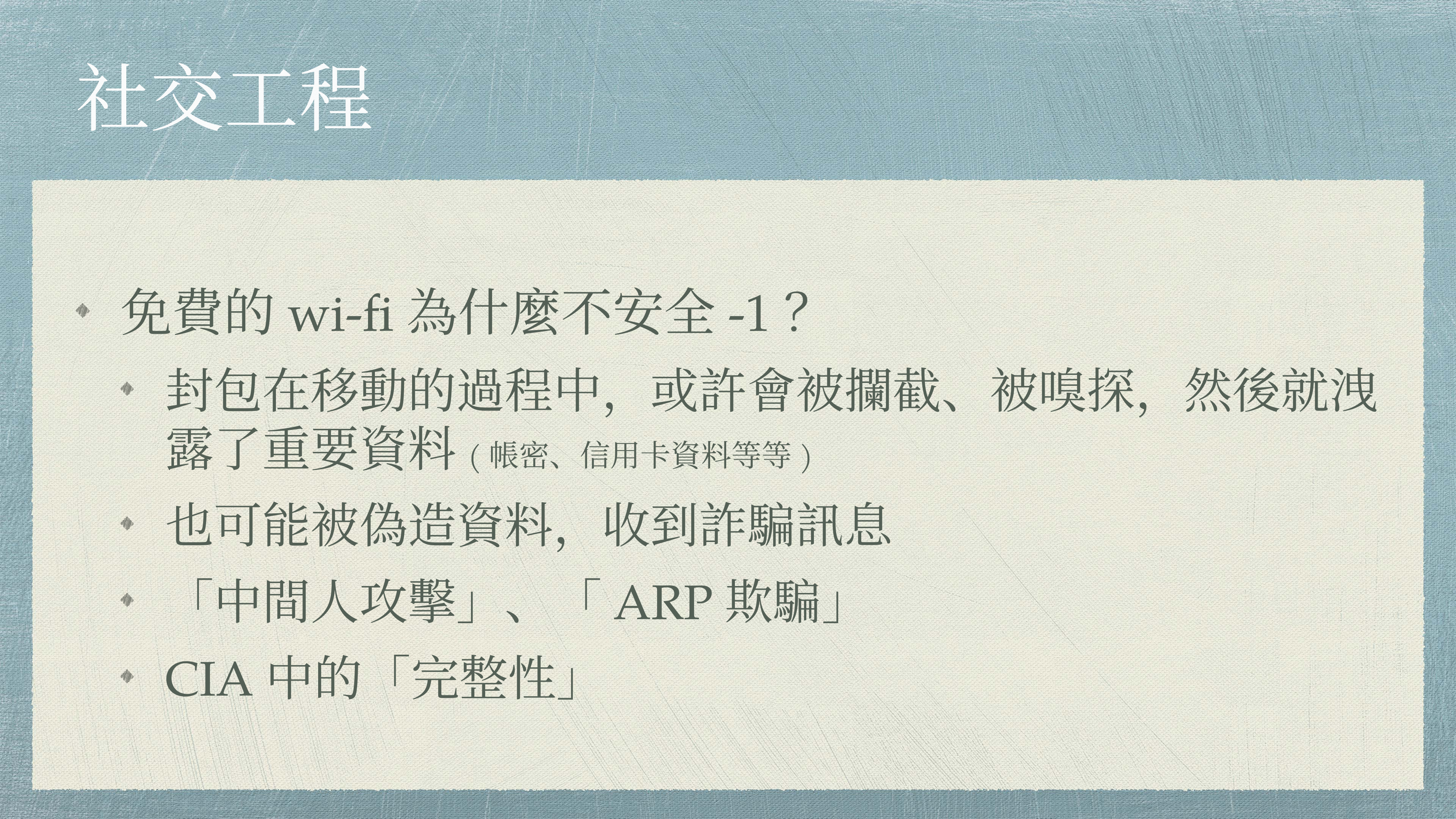

# 社交工程
免費的wi-fi為什麼不安全-1？
封包在移動的過程中，或許會被攔截、被嗅探，然後就洩露了重要資料(帳密、信用卡資料等等)
也可能被偽造資料，收到詐騙訊息
「中間人攻擊」、「ARP欺騙」
CIA中的「完整性」